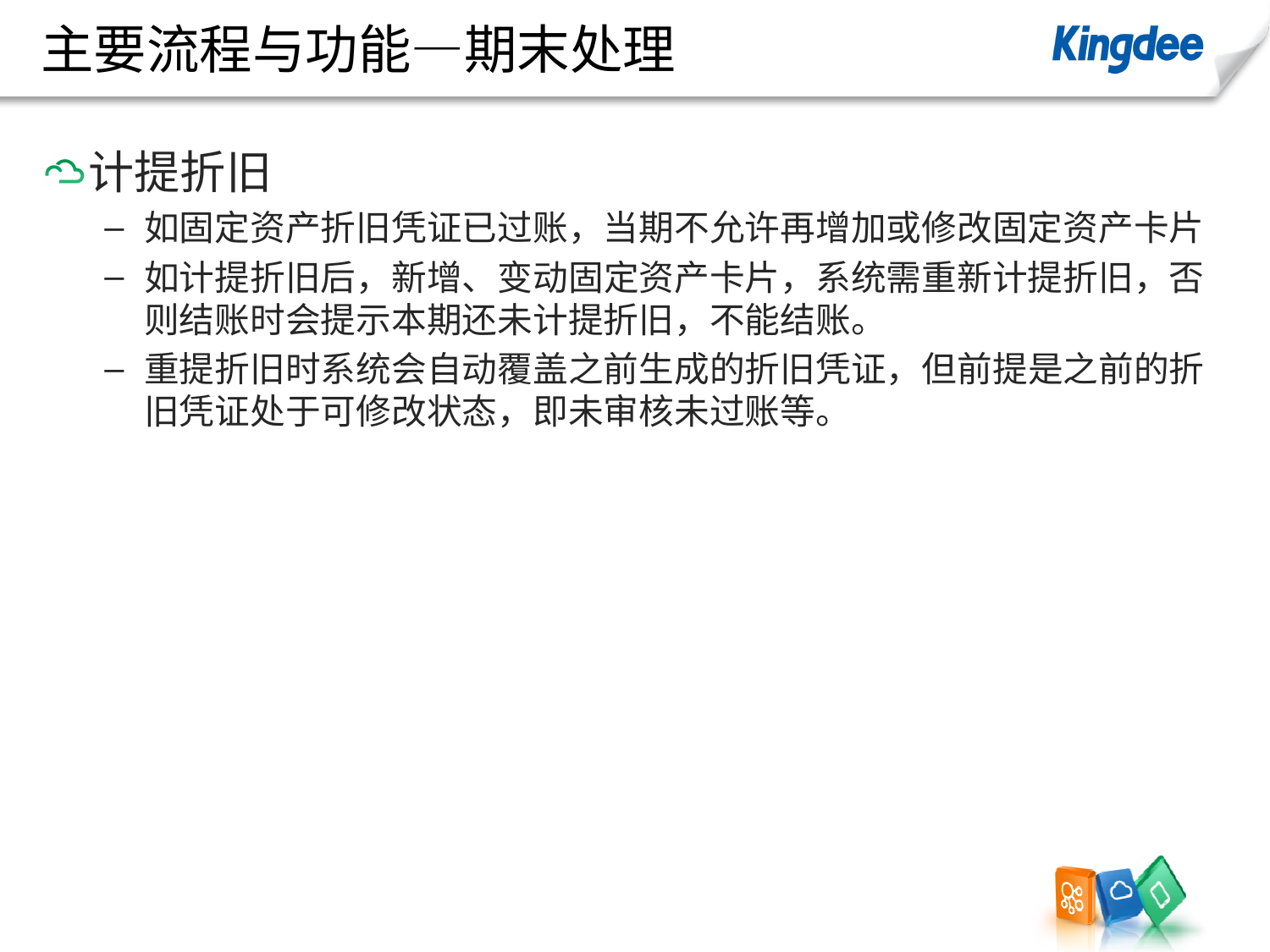

# 主要流程与功能—期末处理
计提折旧
如固定资产折旧凭证已过账，当期不允许再增加或修改固定资产卡片
如计提折旧后，新增、变动固定资产卡片，系统需重新计提折旧，否则结账时会提示本期还未计提折旧，不能结账。
重提折旧时系统会自动覆盖之前生成的折旧凭证，但前提是之前的折旧凭证处于可修改状态，即未审核未过账等。